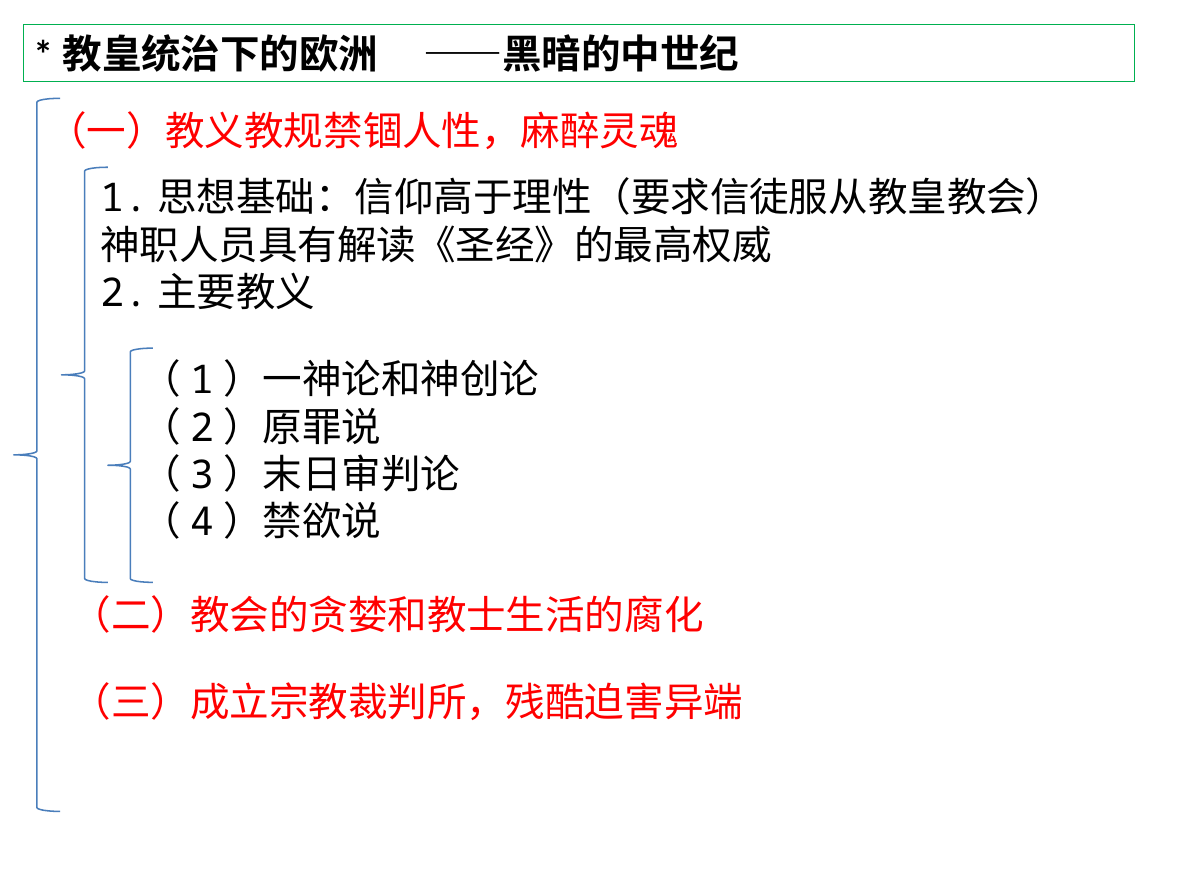

*教皇统治下的欧洲     ——黑暗的中世纪

（一）教义教规禁锢人性，麻醉灵魂
1.思想基础：信仰高于理性（要求信徒服从教皇教会）
神职人员具有解读《圣经》的最高权威
2.主要教义

（1）一神论和神创论
（2）原罪说
（3）末日审判论
（4）禁欲说
（二）教会的贪婪和教士生活的腐化
（三）成立宗教裁判所，残酷迫害异端